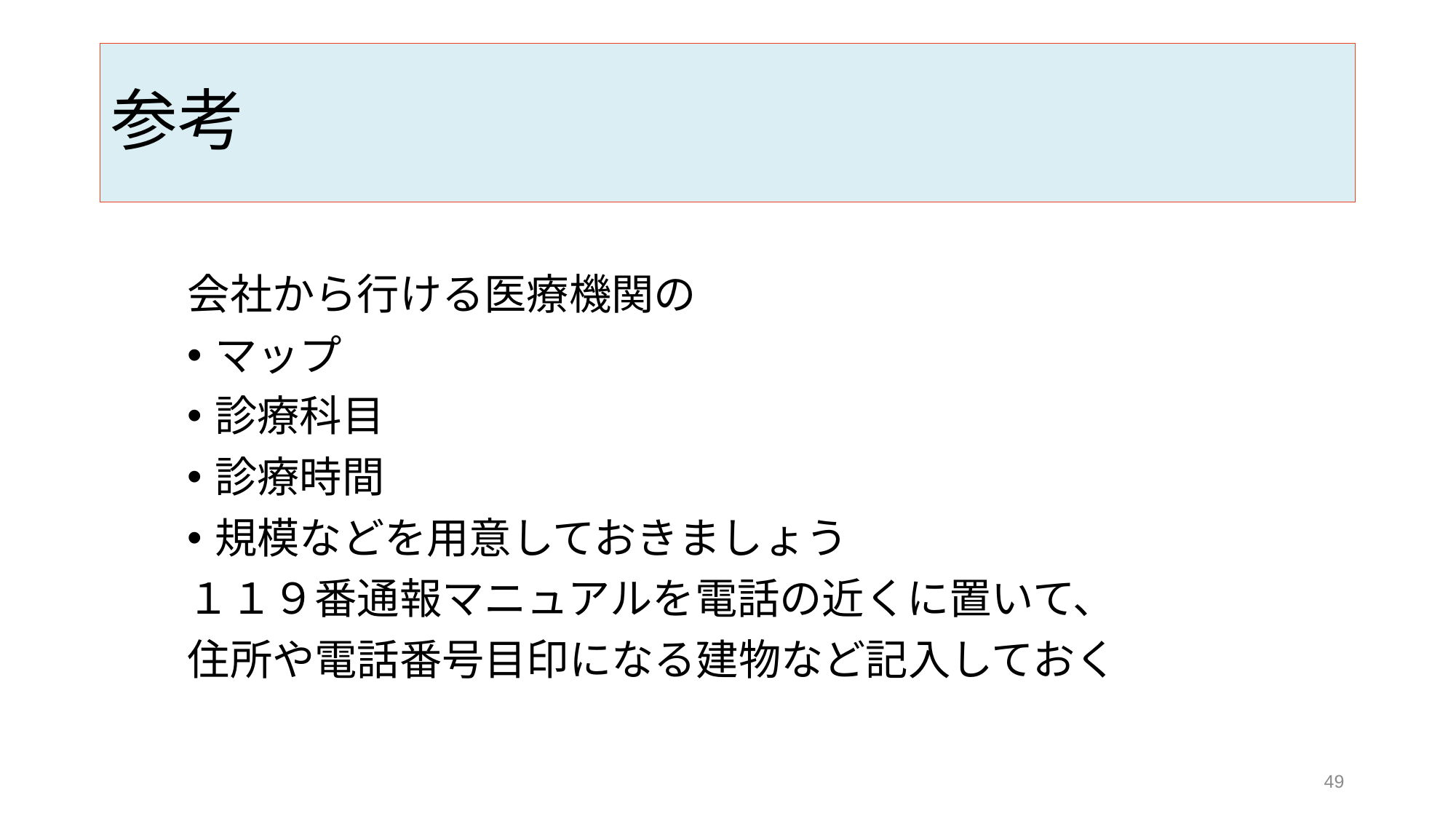

# 参考
会社から行ける医療機関の
マップ
診療科目
診療時間
規模などを用意しておきましょう
１１９番通報マニュアルを電話の近くに置いて、
住所や電話番号目印になる建物など記入しておく
49